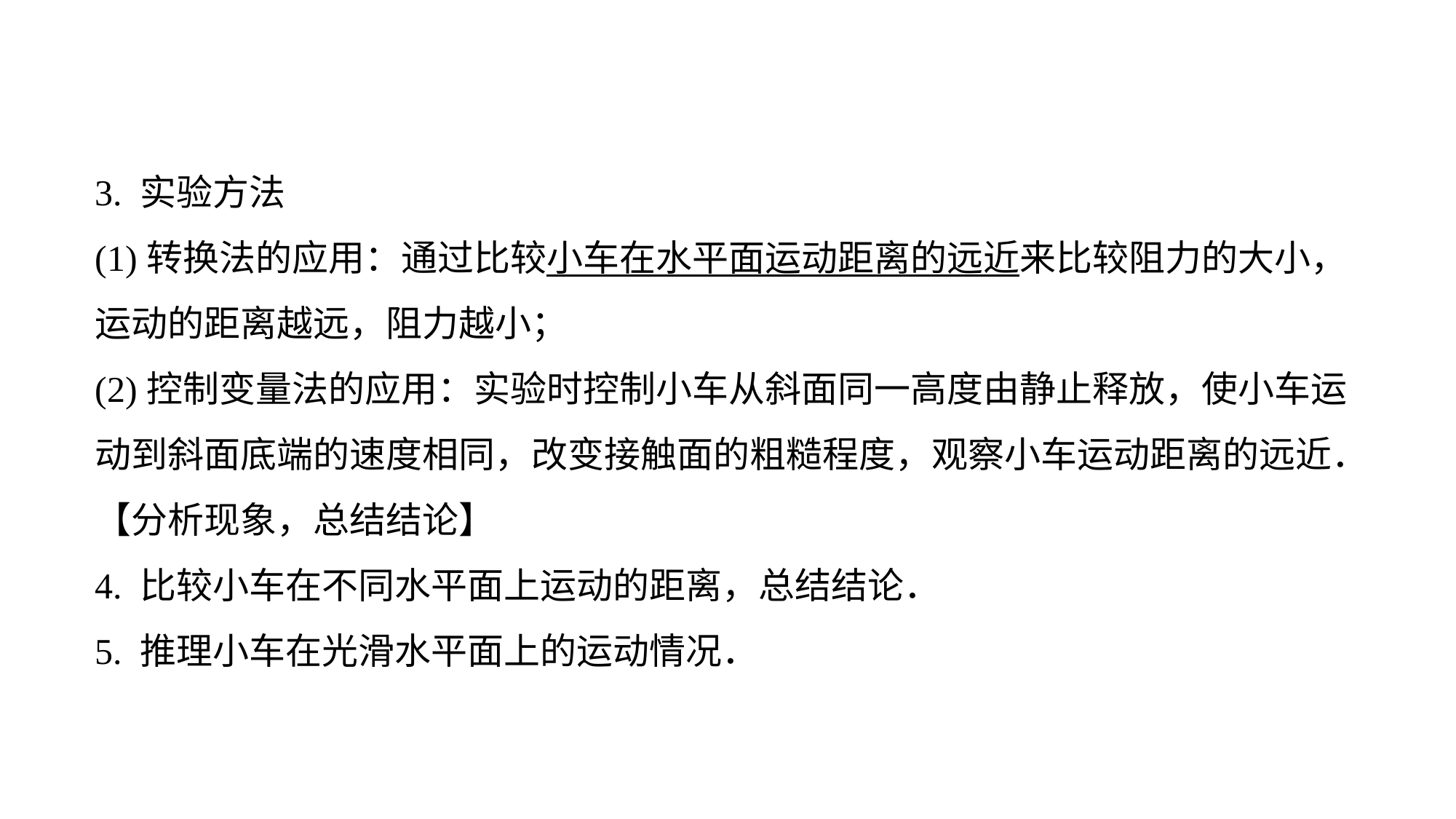

3. 实验方法
(1)转换法的应用：通过比较小车在水平面运动距离的远近来比较阻力的大小，运动的距离越远，阻力越小；
(2)控制变量法的应用：实验时控制小车从斜面同一高度由静止释放，使小车运动到斜面底端的速度相同，改变接触面的粗糙程度，观察小车运动距离的远近．
【分析现象，总结结论】
4. 比较小车在不同水平面上运动的距离，总结结论．
5. 推理小车在光滑水平面上的运动情况．